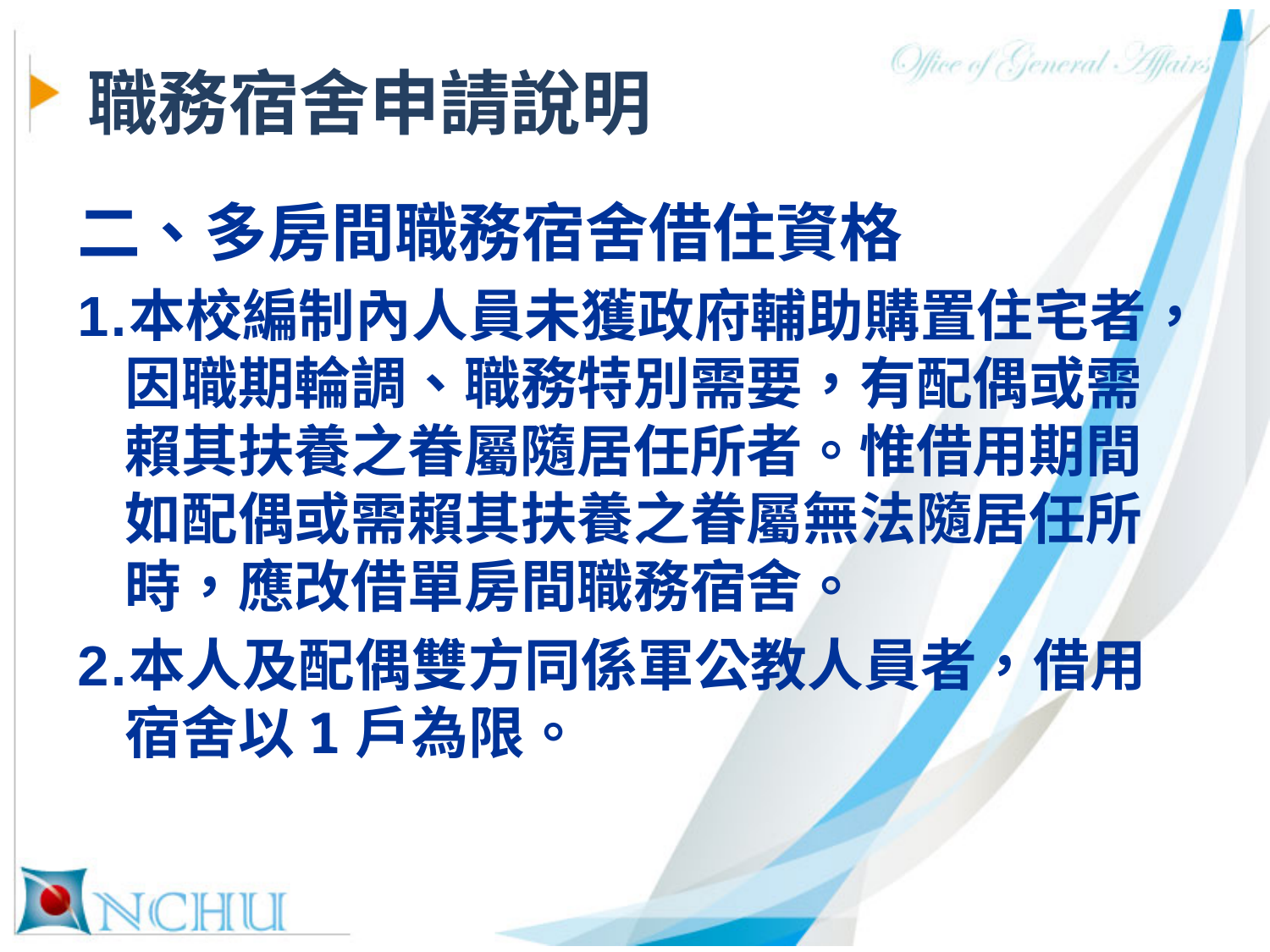

# 職務宿舍申請說明
二、多房間職務宿舍借住資格
本校編制內人員未獲政府輔助購置住宅者，因職期輪調、職務特別需要，有配偶或需賴其扶養之眷屬隨居任所者。惟借用期間如配偶或需賴其扶養之眷屬無法隨居任所時，應改借單房間職務宿舍。
本人及配偶雙方同係軍公教人員者，借用宿舍以1戶為限。